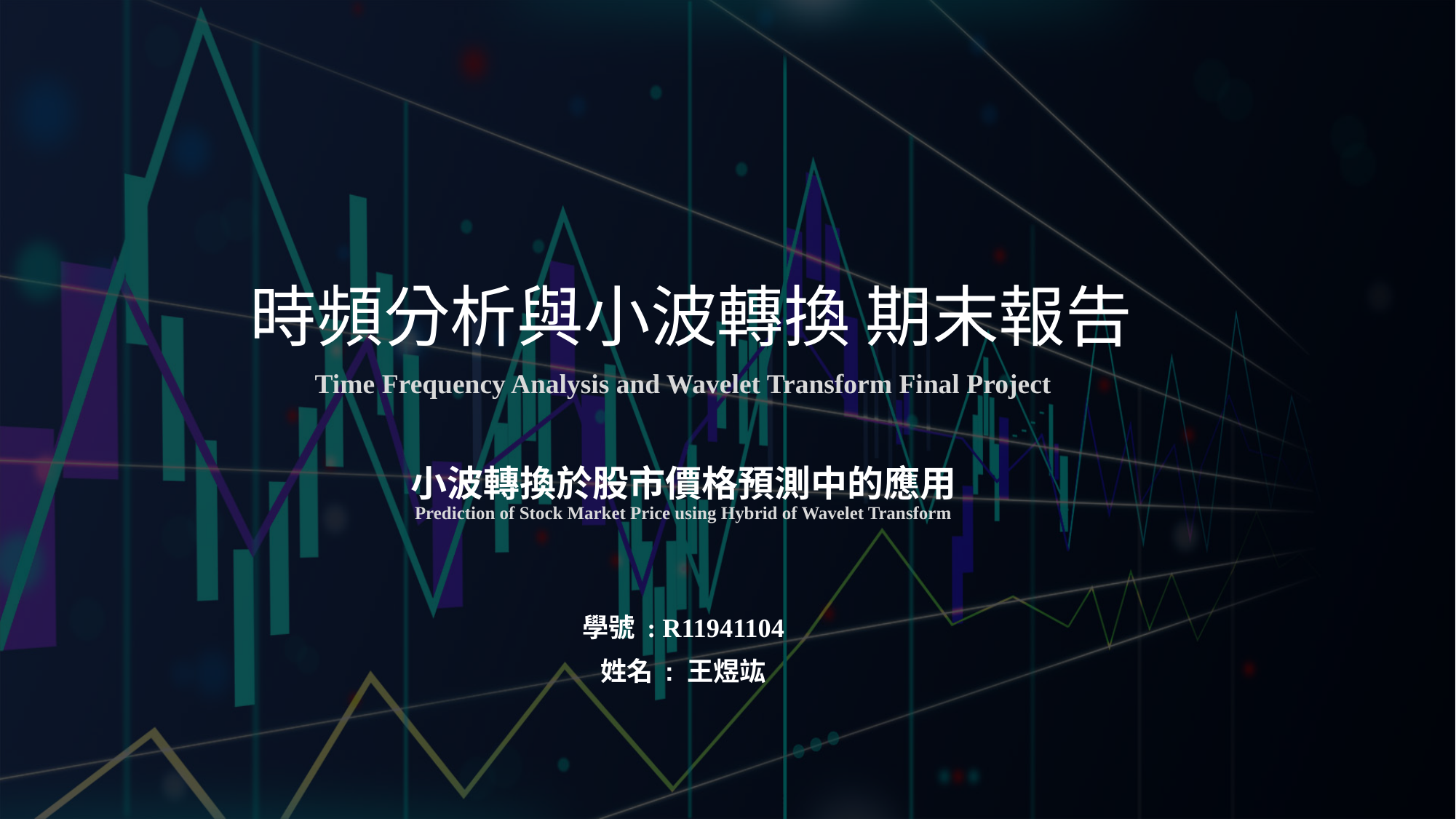

時頻分析與小波轉換 期末報告
Time Frequency Analysis and Wavelet Transform Final Project
小波轉換於股市價格預測中的應用
Prediction of Stock Market Price using Hybrid of Wavelet Transform
學號 : R11941104
姓名 : 王煜竑